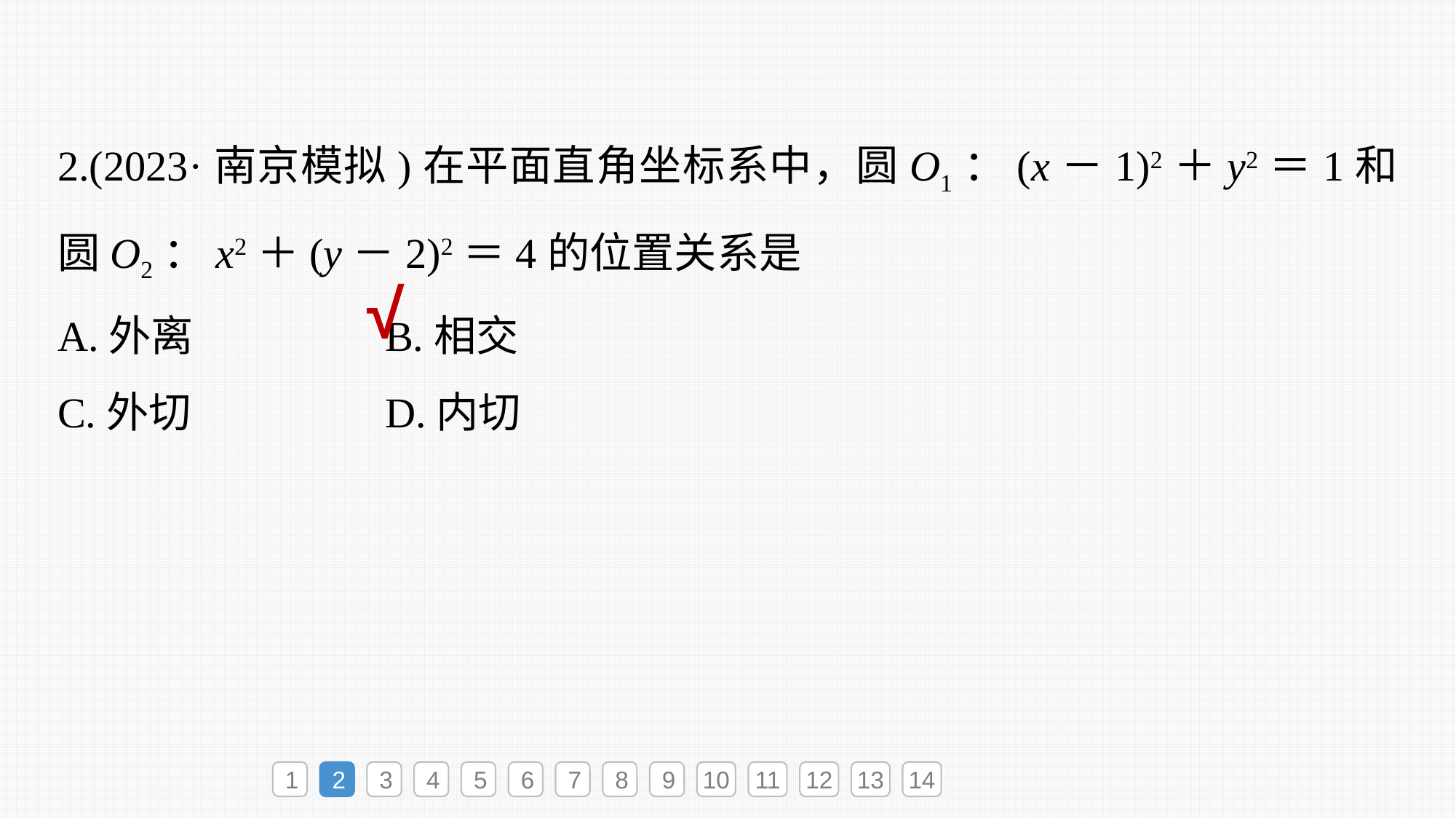

2.(2023·南京模拟)在平面直角坐标系中，圆O1：(x－1)2＋y2＝1和圆O2：x2＋(y－2)2＝4的位置关系是
A.外离  		B.相交
C.外切  		D.内切
√
1
2
3
4
5
6
7
8
9
10
11
12
13
14